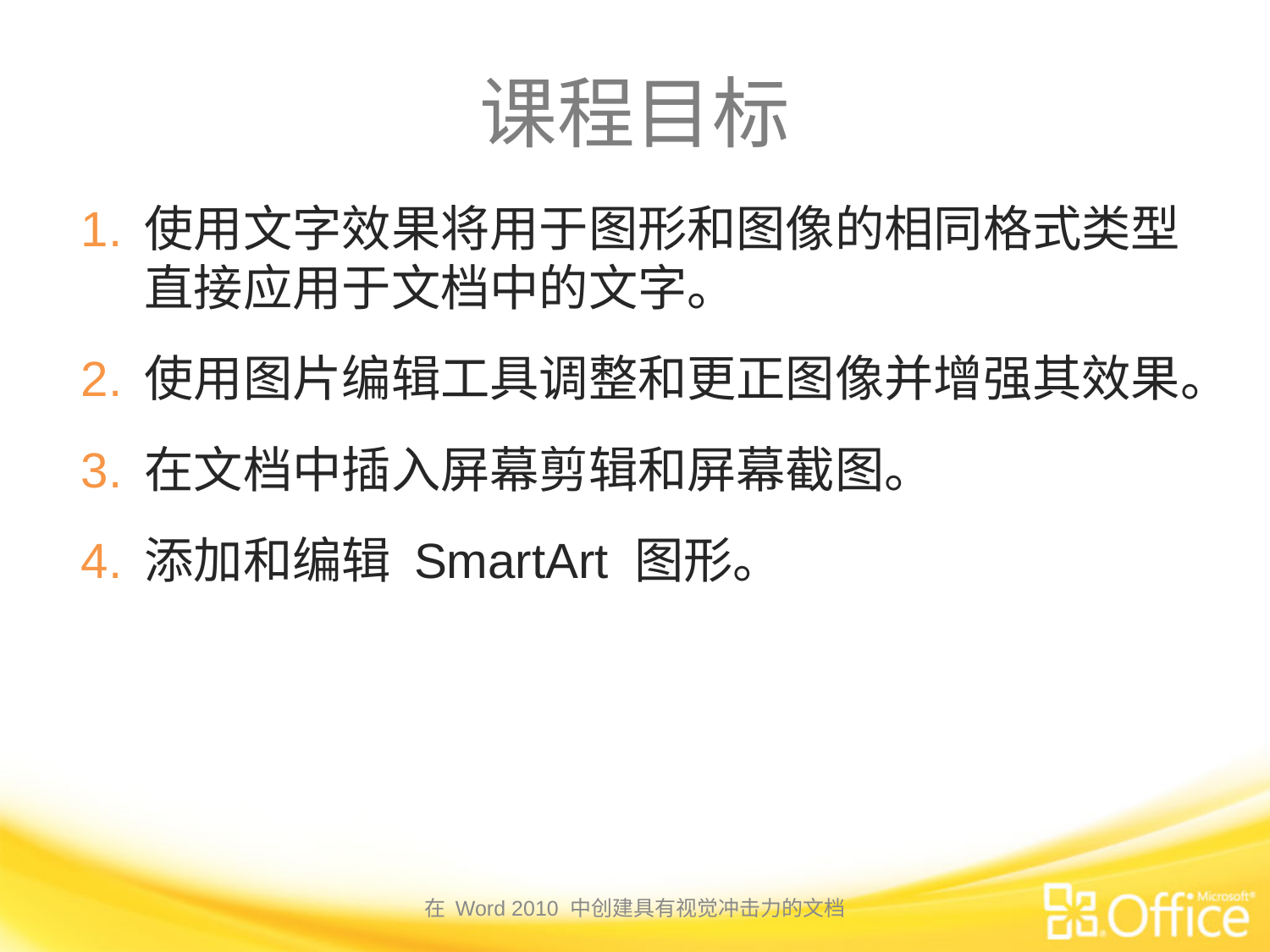

# 课程目标
使用文字效果将用于图形和图像的相同格式类型直接应用于文档中的文字。
使用图片编辑工具调整和更正图像并增强其效果。
在文档中插入屏幕剪辑和屏幕截图。
添加和编辑 SmartArt 图形。
在 Word 2010 中创建具有视觉冲击力的文档